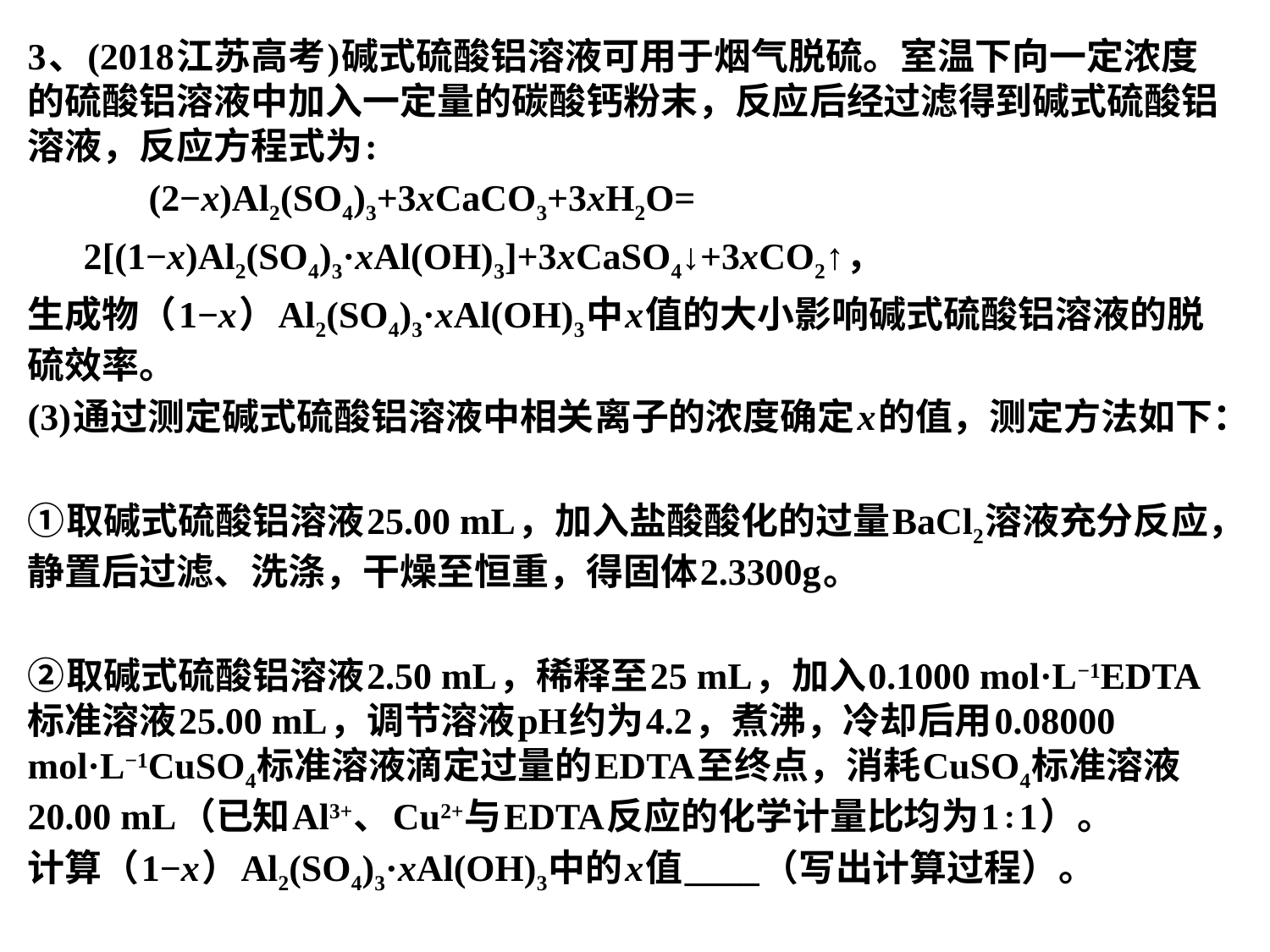

3、(2018江苏高考)碱式硫酸铝溶液可用于烟气脱硫。室温下向一定浓度的硫酸铝溶液中加入一定量的碳酸钙粉末，反应后经过滤得到碱式硫酸铝溶液，反应方程式为:
             (2−x)Al2(SO4)3+3xCaCO3+3xH2O=
      2[(1−x)Al2(SO4)3·xAl(OH)3]+3xCaSO4↓+3xCO2↑，
生成物（1−x）Al2(SO4)3·xAl(OH)3中x值的大小影响碱式硫酸铝溶液的脱硫效率。
(3)通过测定碱式硫酸铝溶液中相关离子的浓度确定x的值，测定方法如下：

①取碱式硫酸铝溶液25.00 mL，加入盐酸酸化的过量BaCl2溶液充分反应，静置后过滤、洗涤，干燥至恒重，得固体2.3300g。

②取碱式硫酸铝溶液2.50 mL，稀释至25 mL，加入0.1000 mol·L−1EDTA标准溶液25.00 mL，调节溶液pH约为4.2，煮沸，冷却后用0.08000 mol·L−1CuSO4标准溶液滴定过量的EDTA至终点，消耗CuSO4标准溶液20.00 mL（已知Al3+、Cu2+与EDTA反应的化学计量比均为1∶1）。
计算（1−x）Al2(SO4)3·xAl(OH)3中的x值____（写出计算过程）。